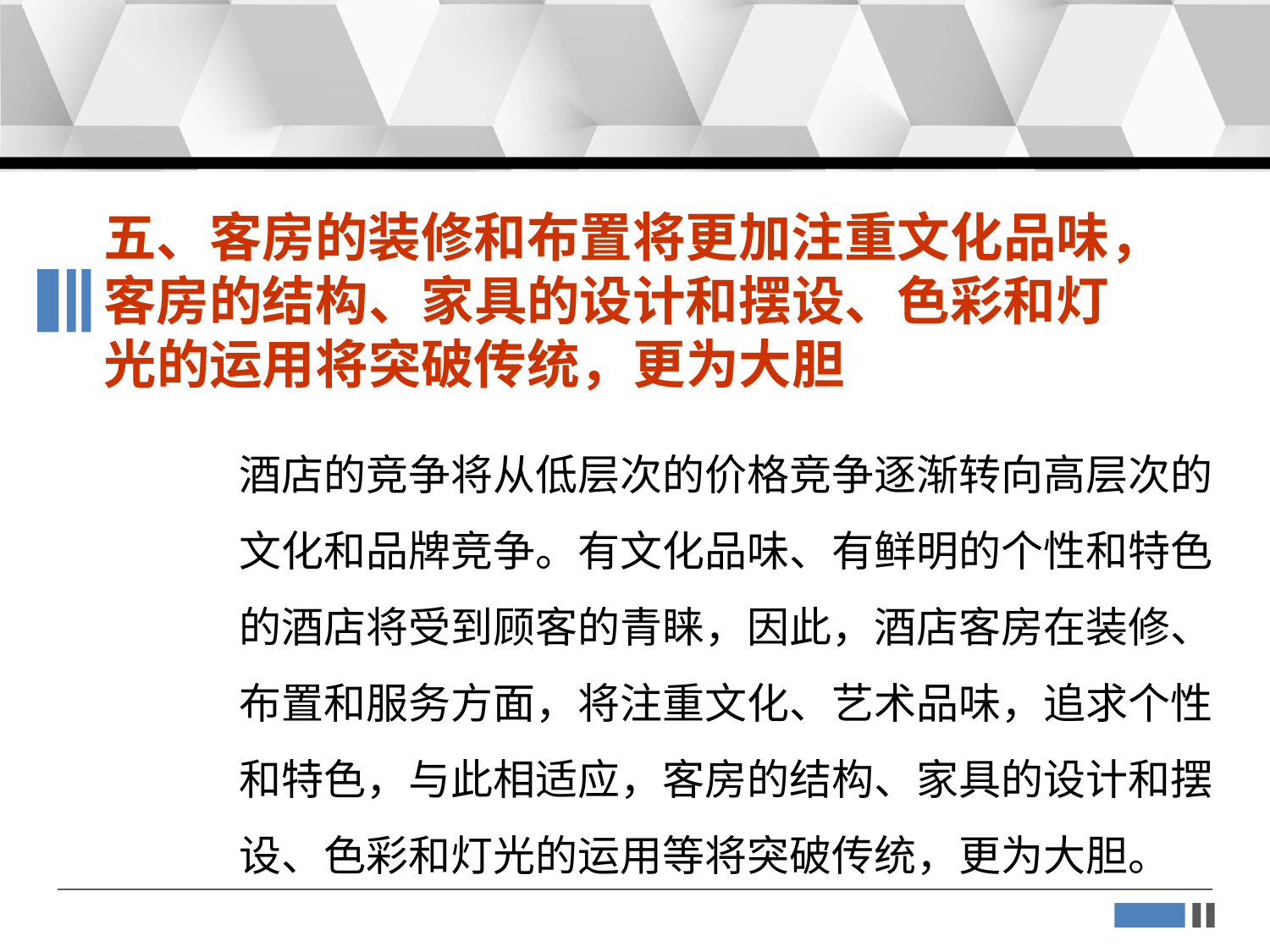

五、客房的装修和布置将更加注重文化品味，客房的结构、家具的设计和摆设、色彩和灯光的运用将突破传统，更为大胆

酒店的竞争将从低层次的价格竞争逐渐转向高层次的文化和品牌竞争。有文化品味、有鲜明的个性和特色的酒店将受到顾客的青睐，因此，酒店客房在装修、布置和服务方面，将注重文化、艺术品味，追求个性和特色，与此相适应，客房的结构、家具的设计和摆设、色彩和灯光的运用等将突破传统，更为大胆。